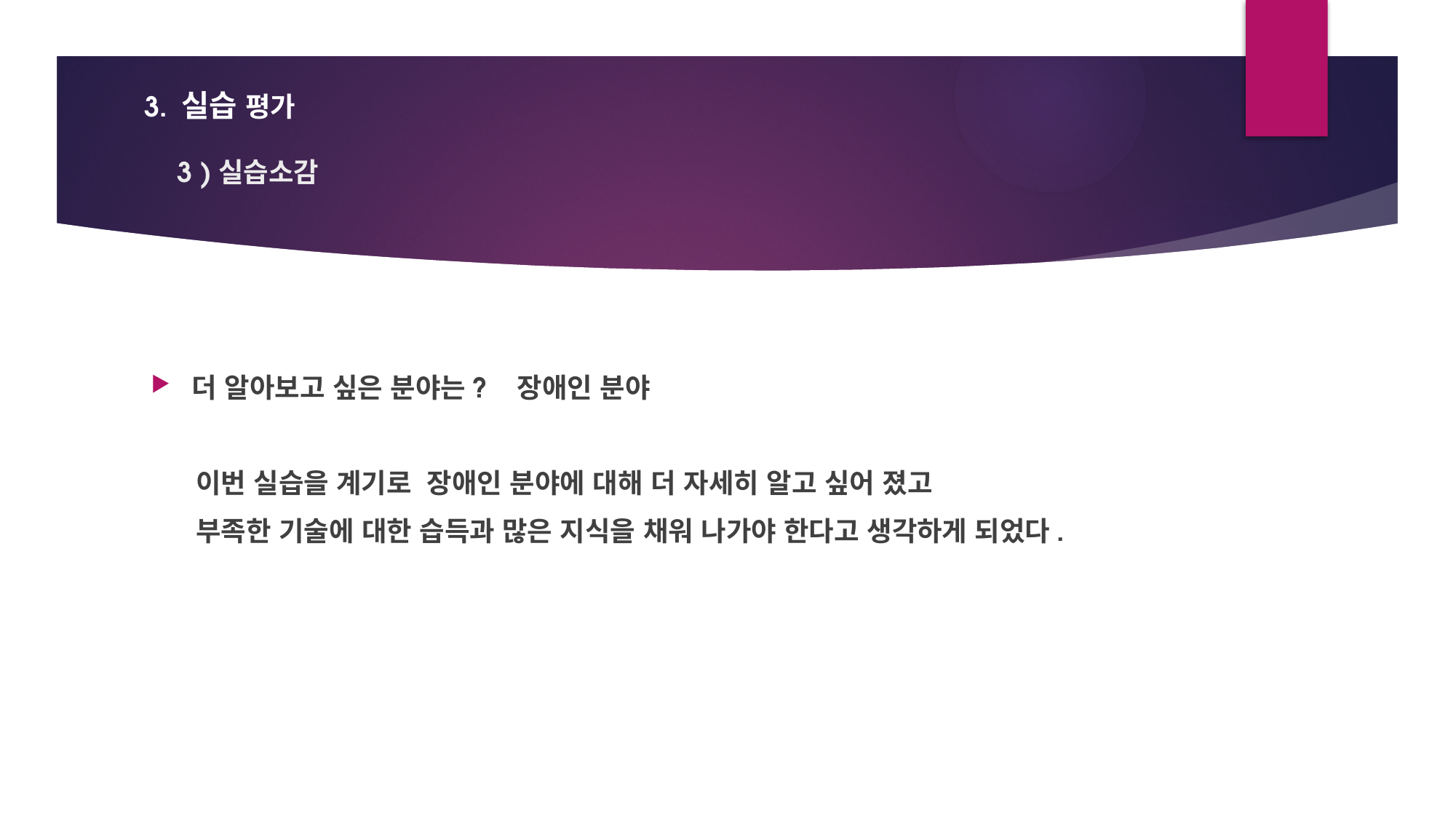

3. 실습 평가
# 3 )실습소감
더 알아보고 싶은 분야는?   장애인 분야

     이번 실습을 계기로  장애인 분야에 대해 더 자세히 알고 싶어 졌고
     부족한 기술에 대한 습득과 많은 지식을 채워 나가야 한다고 생각하게 되었다.